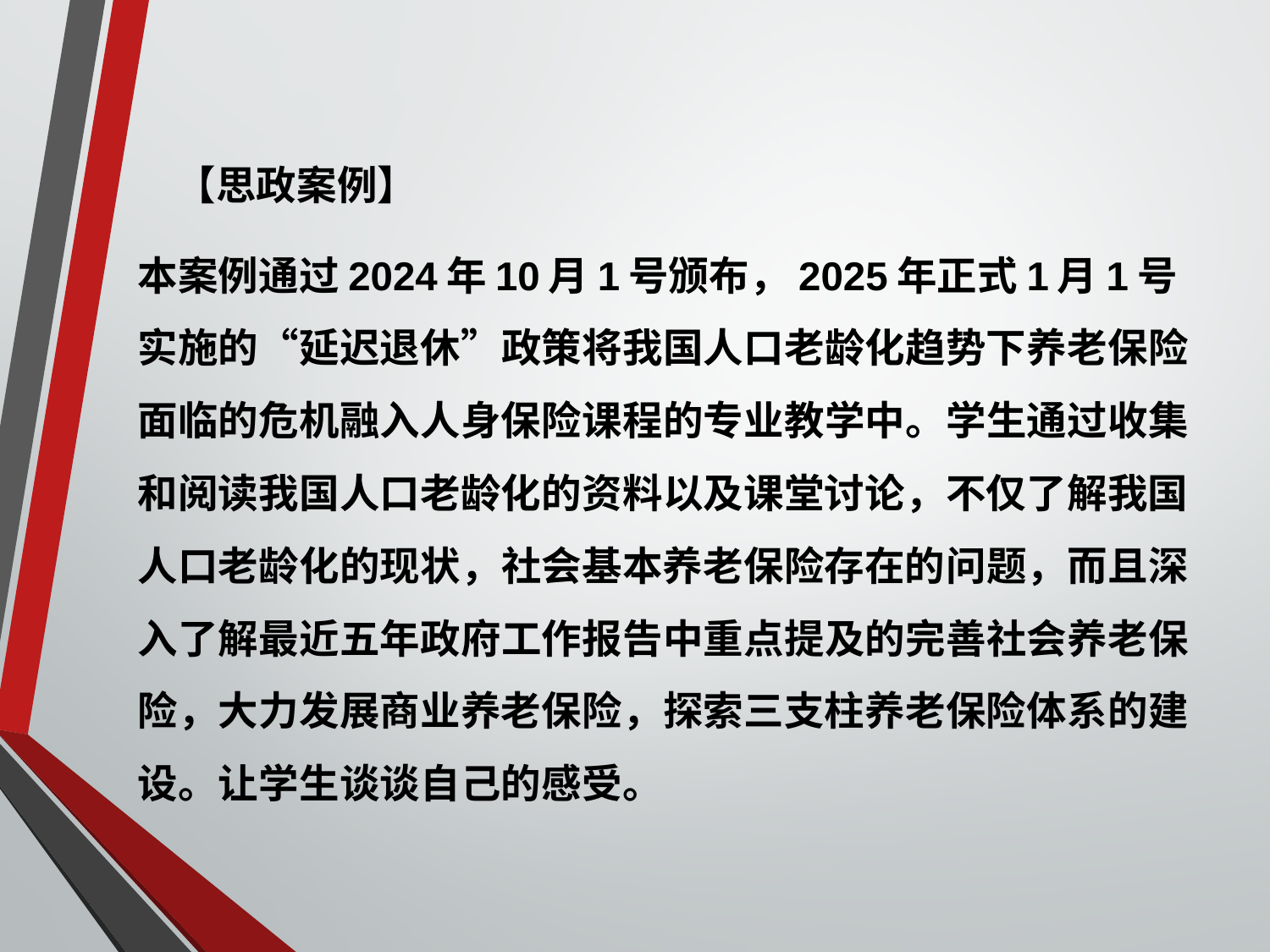

【思政案例】
本案例通过2024年10月1号颁布，2025年正式1月1号实施的“延迟退休”政策将我国人口老龄化趋势下养老保险面临的危机融入人身保险课程的专业教学中。学生通过收集和阅读我国人口老龄化的资料以及课堂讨论，不仅了解我国人口老龄化的现状，社会基本养老保险存在的问题，而且深入了解最近五年政府工作报告中重点提及的完善社会养老保险，大力发展商业养老保险，探索三支柱养老保险体系的建设。让学生谈谈自己的感受。